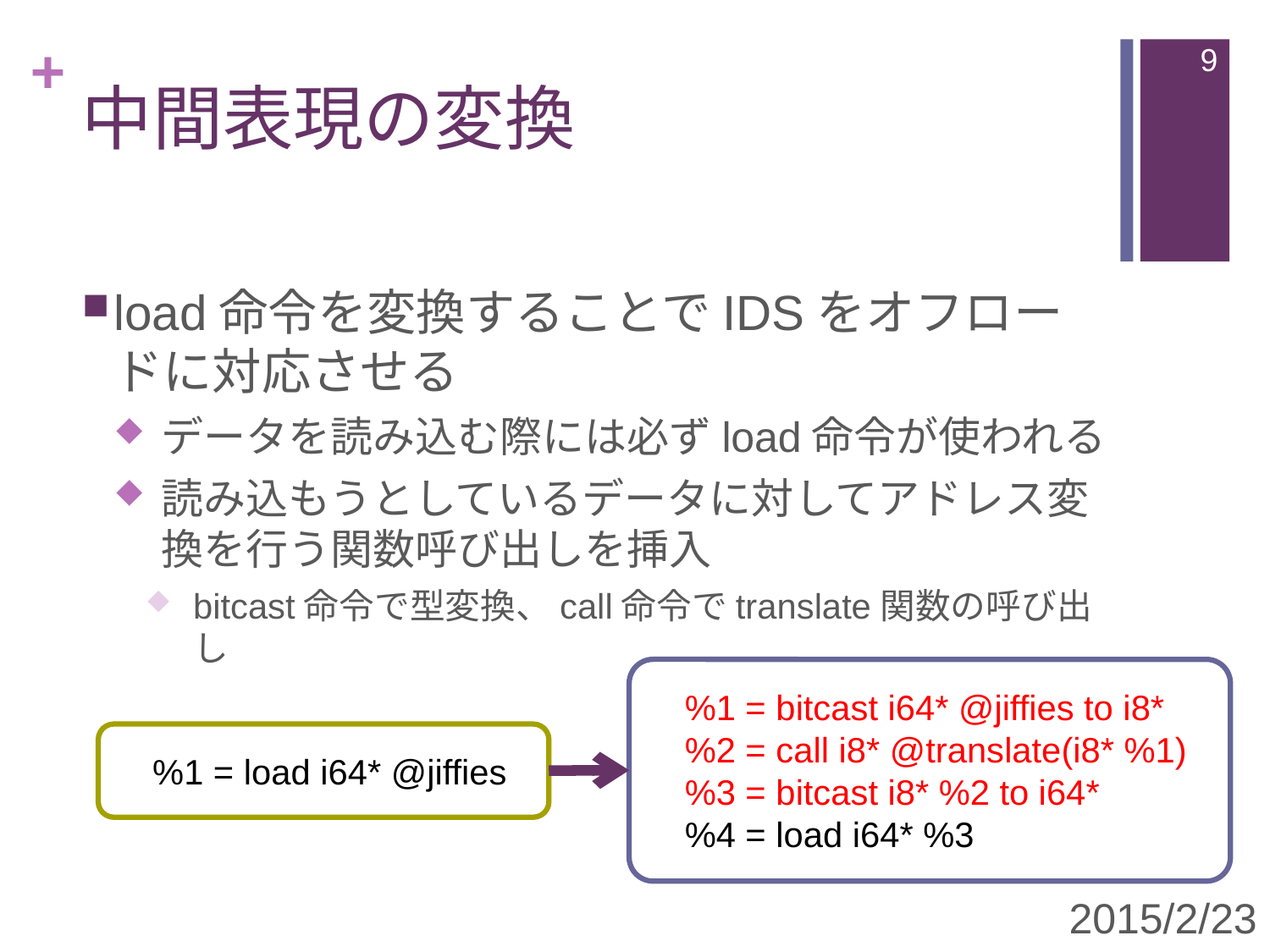

9
# 中間表現の変換
load命令を変換することでIDSをオフロードに対応させる
データを読み込む際には必ずload命令が使われる
読み込もうとしているデータに対してアドレス変換を行う関数呼び出しを挿入
bitcast命令で型変換、call命令でtranslate関数の呼び出し
%1 = bitcast i64* @jiffies to i8*
%2 = call i8* @translate(i8* %1)
%3 = bitcast i8* %2 to i64*
%4 = load i64* %3
%1 = load i64* @jiffies
2015/2/23